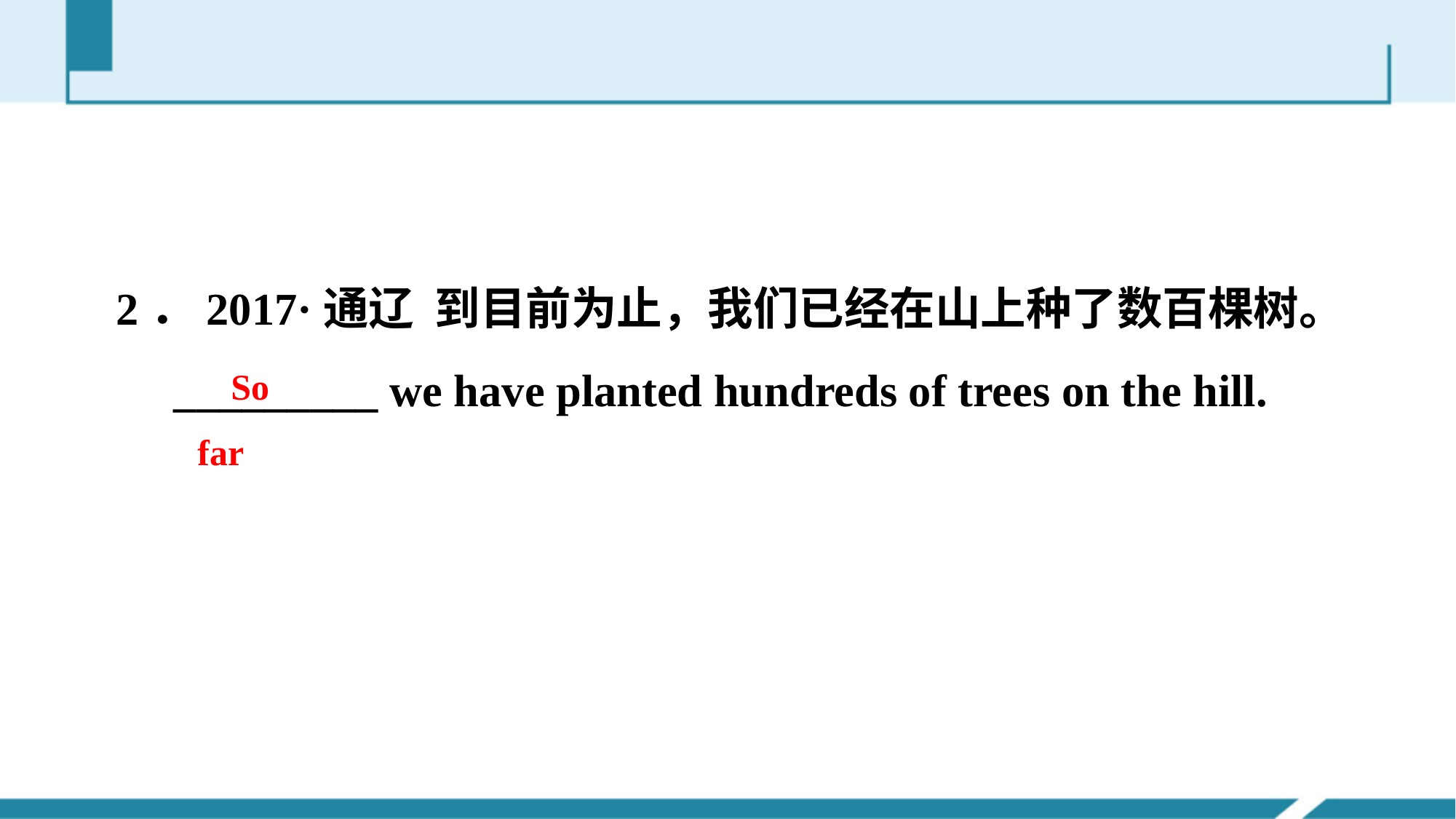

2．2017·通辽  到目前为止，我们已经在山上种了数百棵树。
     _________ we have planted hundreds of trees on the hill.
So far